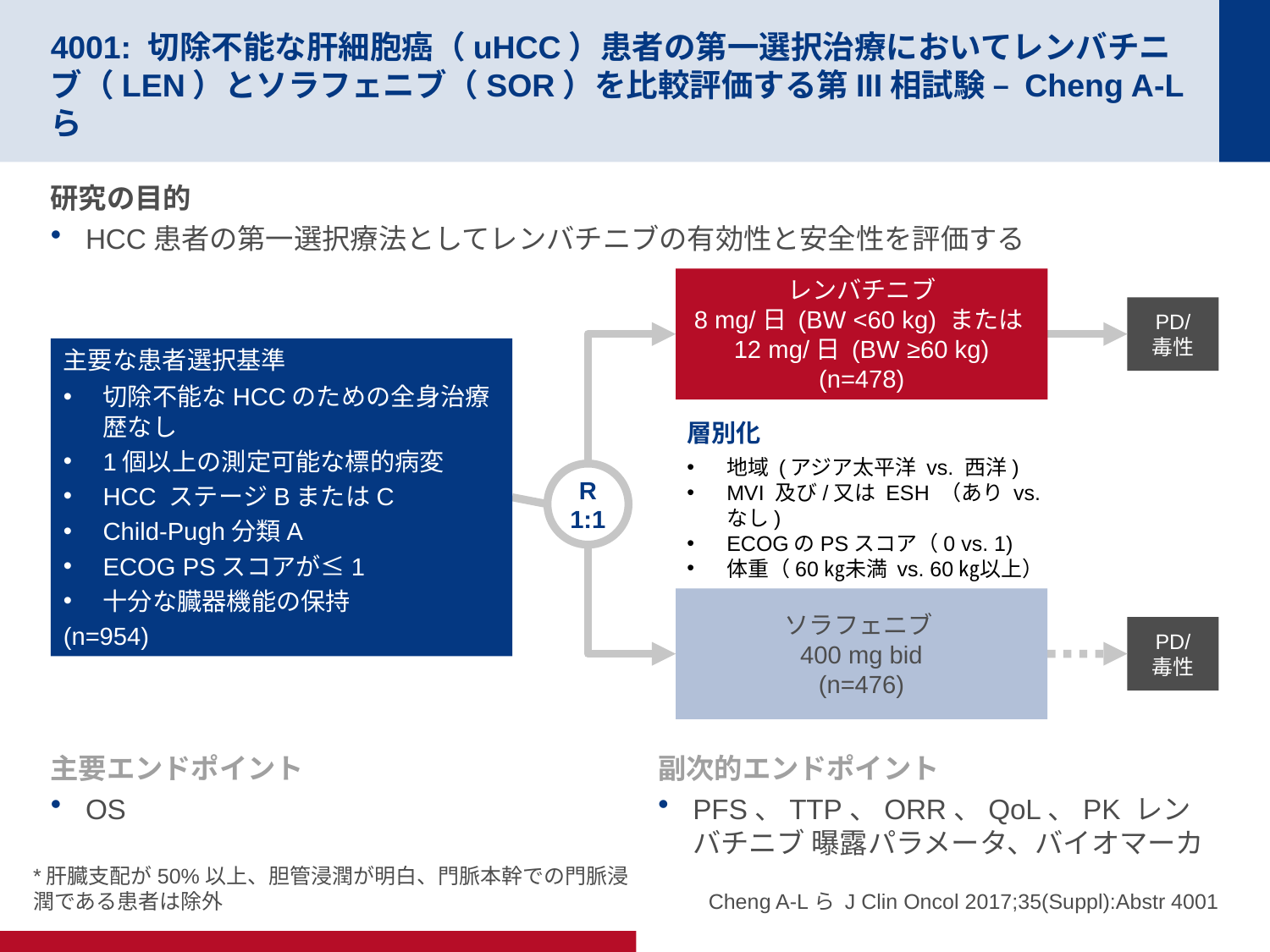

# 4001: 切除不能な肝細胞癌（uHCC）患者の第一選択治療においてレンバチニブ（LEN）とソラフェニブ（SOR）を比較評価する第III相試験 – Cheng A-Lら
研究の目的
HCC患者の第一選択療法としてレンバチニブの有効性と安全性を評価する
レンバチニブ
8 mg/日 (BW <60 kg) または
12 mg/日 (BW ≥60 kg)
(n=478)
PD/
毒性
主要な患者選択基準
切除不能なHCCのための全身治療歴なし
1個以上の測定可能な標的病変
HCC ステージBまたはC
Child-Pugh分類A
ECOG PSスコアが≤1
十分な臓器機能の保持
(n=954)
層別化
地域 (アジア太平洋 vs. 西洋)
MVI 及び/又は ESH （あり vs. なし)
ECOGのPSスコア（0 vs. 1)
体重（60㎏未満 vs. 60㎏以上）
R
1:1
ソラフェニブ
400 mg bid
(n=476)
PD/
毒性
主要エンドポイント
OS

副次的エンドポイント
PFS、TTP、ORR、QoL、PK レンバチニブ 曝露パラメータ、バイオマーカ
Cheng A-Lら J Clin Oncol 2017;35(Suppl):Abstr 4001
*肝臓支配が50%以上、胆管浸潤が明白、門脈本幹での門脈浸潤である患者は除外